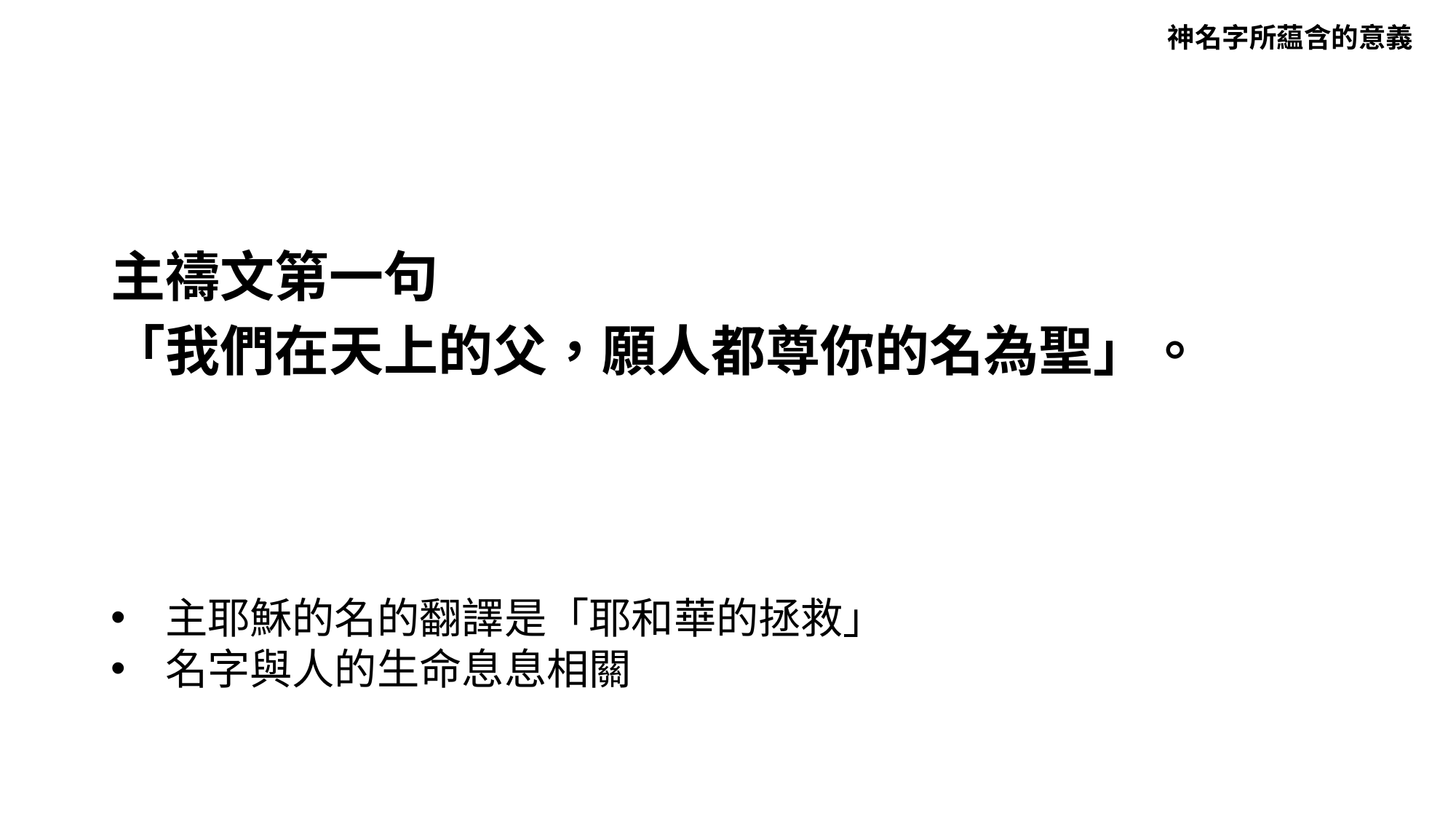

神名字所藴含的意義
主禱文第一句
「我們在天上的父，願人都尊你的名為聖」。
主耶穌的名的翻譯是「耶和華的拯救」
名字與人的生命息息相關